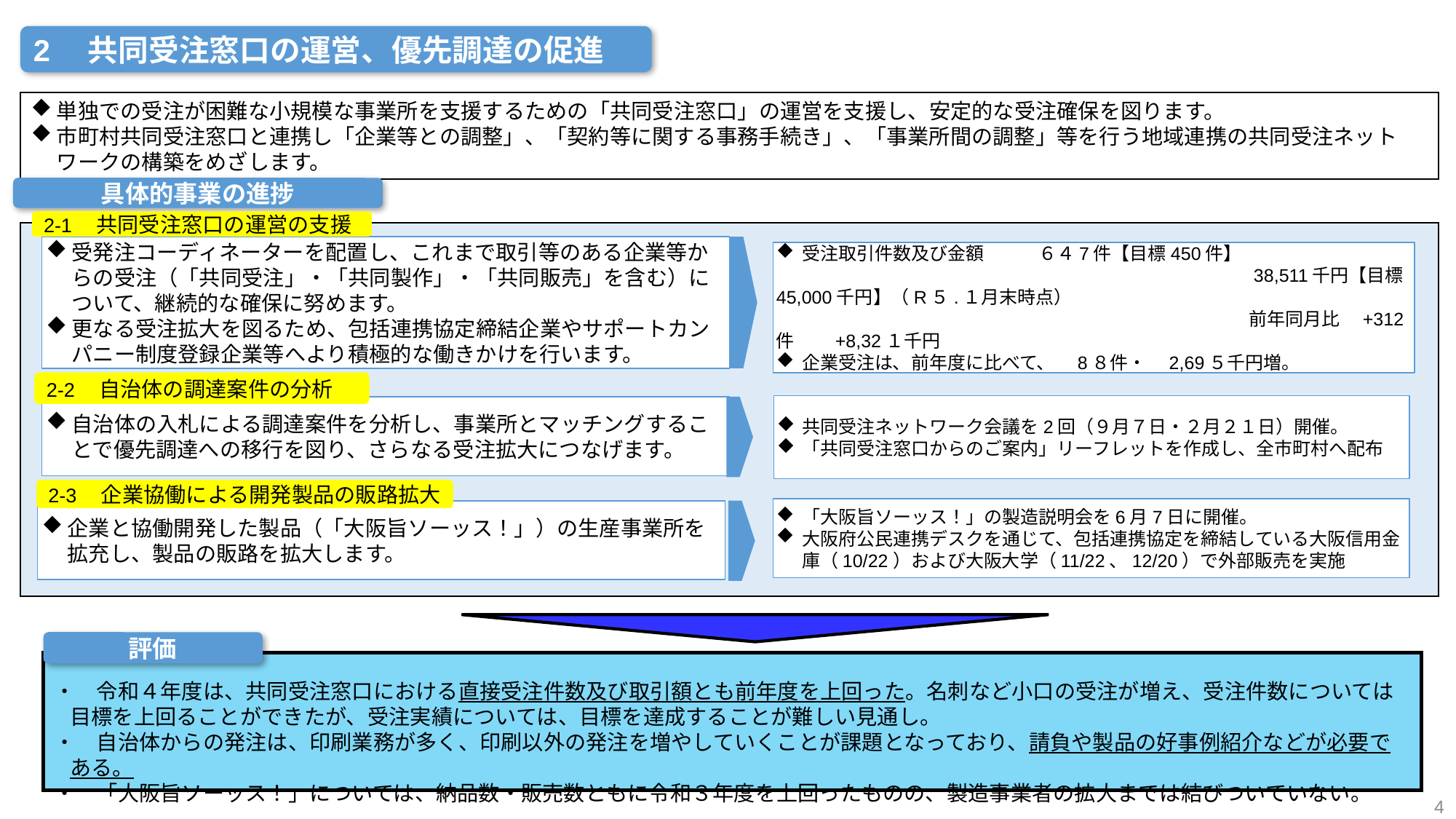

2　共同受注窓口の運営、優先調達の促進
単独での受注が困難な小規模な事業所を支援するための「共同受注窓口」の運営を支援し、安定的な受注確保を図ります。
市町村共同受注窓口と連携し「企業等との調整」、「契約等に関する事務手続き」、「事業所間の調整」等を行う地域連携の共同受注ネットワークの構築をめざします。
具体的事業の進捗
2-1　共同受注窓口の運営の支援

受発注コーディネーターを配置し、これまで取引等のある企業等からの受注（「共同受注」・「共同製作」・「共同販売」を含む）について、継続的な確保に努めます。
更なる受注拡大を図るため、包括連携協定締結企業やサポートカンパニー制度登録企業等へより積極的な働きかけを行います。

受注取引件数及び金額　　　６４7件【目標450件】
　　　　　　　　　　　　　　　　　　　　　　　　　　38,511千円【目標45,000千円】（R５.１月末時点）
　　　　　　　　　　　　　　　　　　　　　　　　　　前年同月比　+312件　　+8,32１千円
企業受注は、前年度に比べて、　8８件・　2,69５千円増。

2-2　自治体の調達案件の分析
共同受注ネットワーク会議を2回（９月７日・２月２１日）開催。
「共同受注窓口からのご案内」リーフレットを作成し、全市町村へ配布

自治体の入札による調達案件を分析し、事業所とマッチングすることで優先調達への移行を図り、さらなる受注拡大につなげます。
2-3　企業協働による開発製品の販路拡大
「大阪旨ソーッス！」の製造説明会を6月7日に開催。
大阪府公民連携デスクを通じて、包括連携協定を締結している大阪信用金庫（10/22）および大阪大学（11/22、12/20）で外部販売を実施

企業と協働開発した製品（「大阪旨ソーッス！」）の生産事業所を拡充し、製品の販路を拡大します。

評価

・　令和４年度は、共同受注窓口における直接受注件数及び取引額とも前年度を上回った。名刺など小口の受注が増え、受注件数については目標を上回ることができたが、受注実績については、目標を達成することが難しい見通し。
・　自治体からの発注は、印刷業務が多く、印刷以外の発注を増やしていくことが課題となっており、請負や製品の好事例紹介などが必要である。
・　「大阪旨ソーッス！」については、納品数・販売数ともに令和３年度を上回ったものの、製造事業者の拡大までは結びついていない。
4